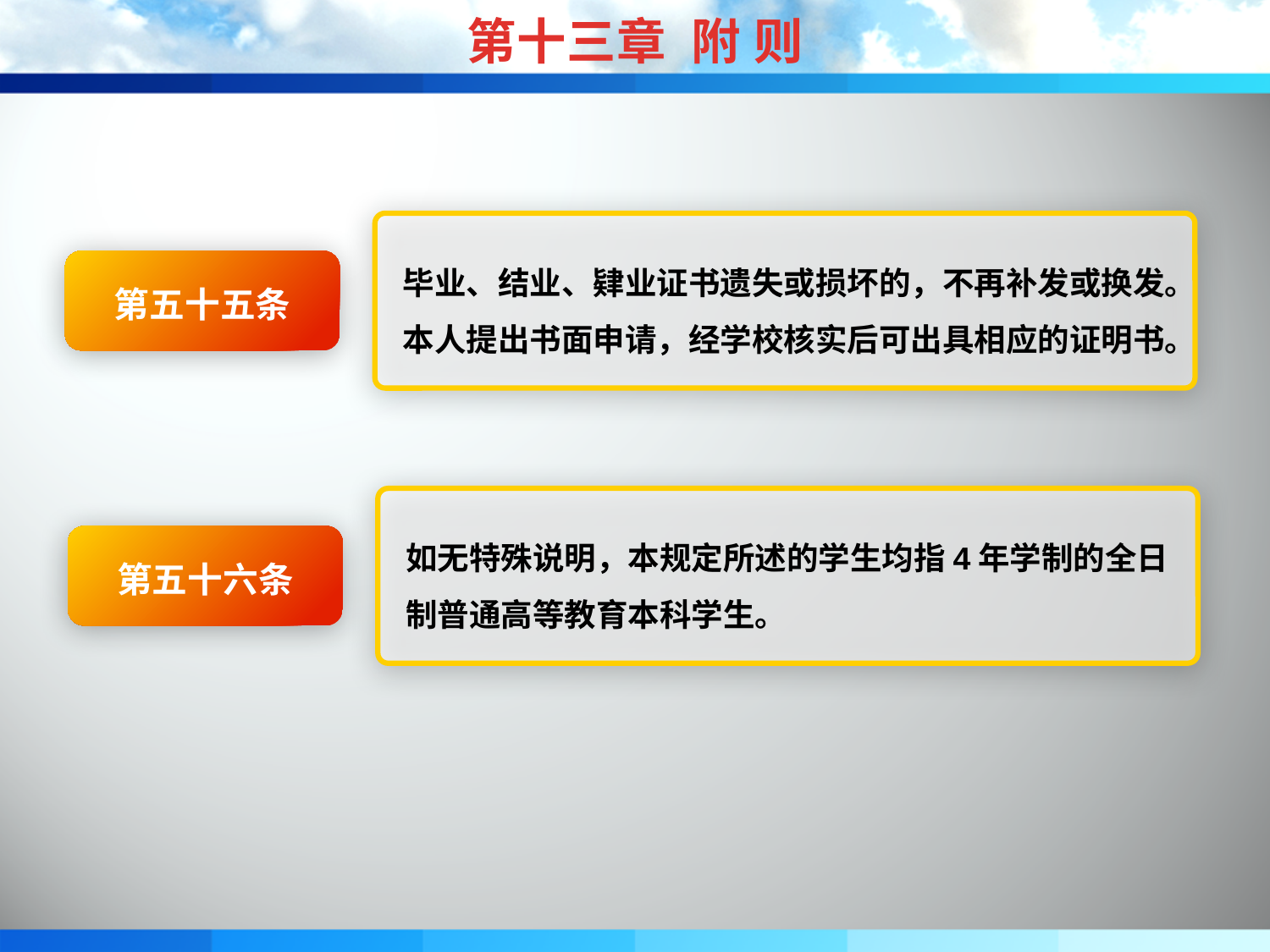

第十三章  附 则

毕业、结业、肄业证书遗失或损坏的，不再补发或换发。本人提出书面申请，经学校核实后可出具相应的证明书。

第五十五条

如无特殊说明，本规定所述的学生均指4年学制的全日制普通高等教育本科学生。

第五十六条